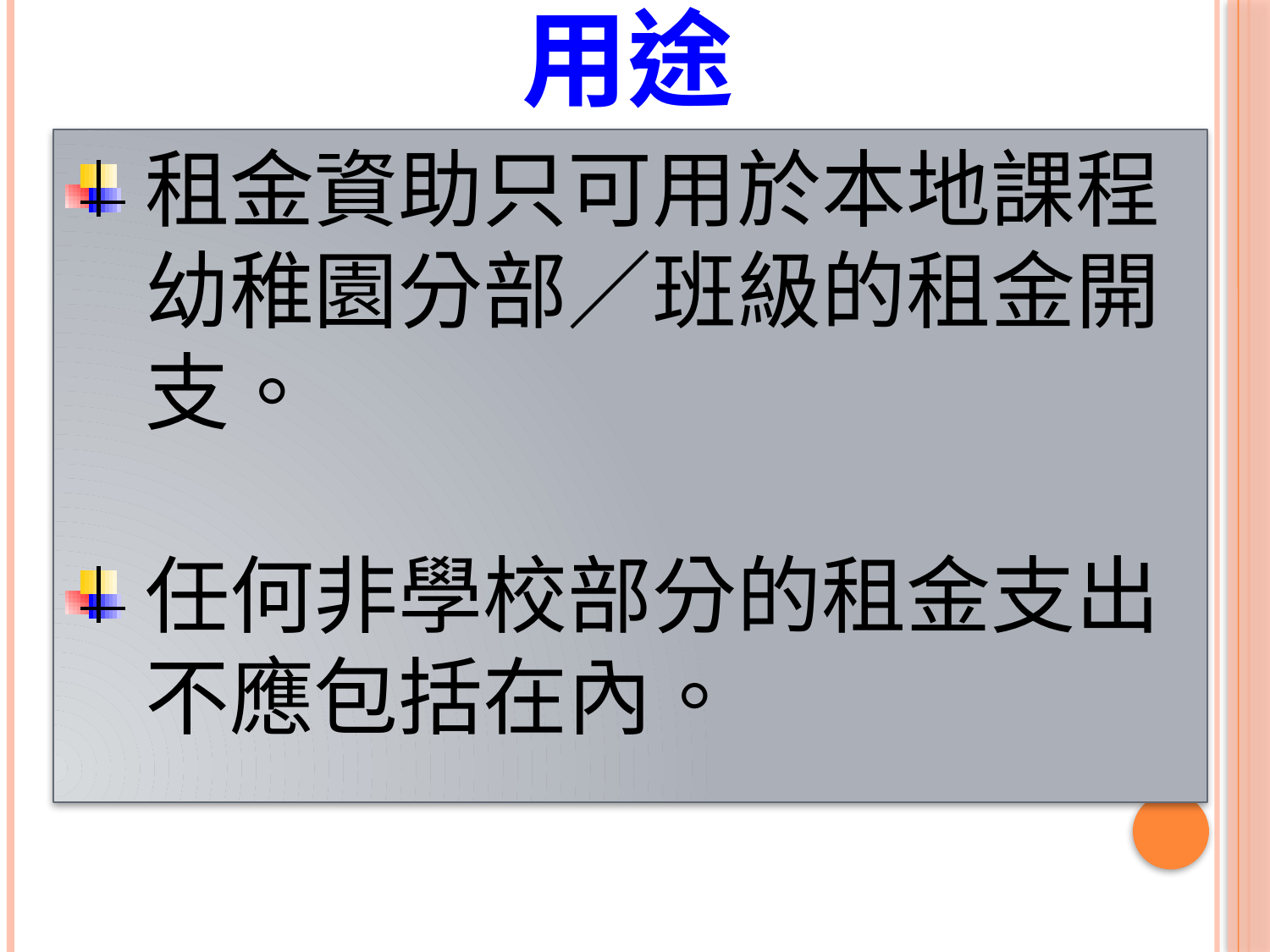

# 用途

租金資助只可用於本地課程幼稚園分部／班級的租金開支。

任何非學校部分的租金支出不應包括在內。